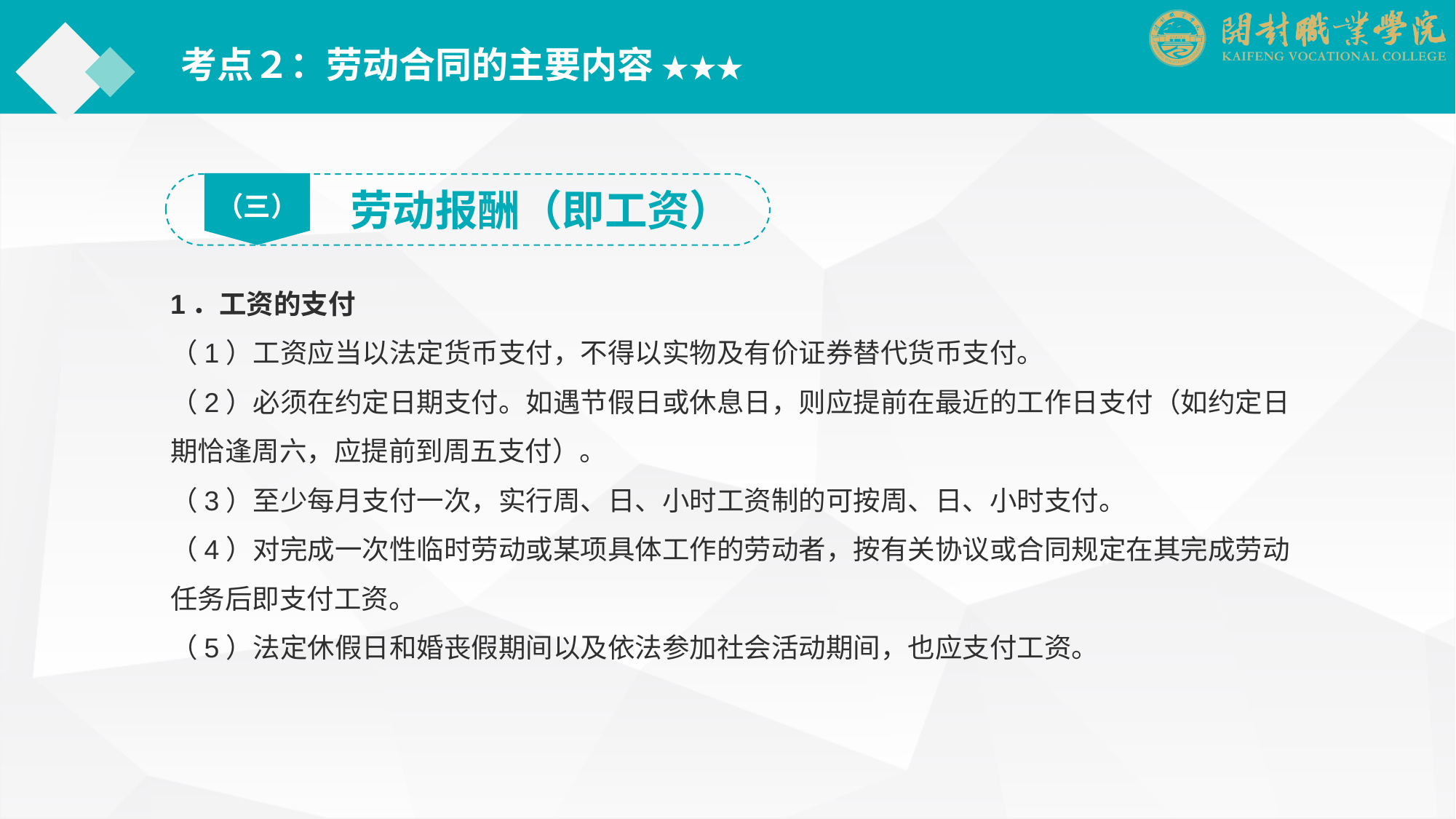

考点２：劳动合同的主要内容 ★★★
（三）

劳动报酬（即工资）
1．工资的支付
（1）工资应当以法定货币支付，不得以实物及有价证券替代货币支付。
（2）必须在约定日期支付。如遇节假日或休息日，则应提前在最近的工作日支付（如约定日期恰逢周六，应提前到周五支付）。
（3）至少每月支付一次，实行周、日、小时工资制的可按周、日、小时支付。
（4）对完成一次性临时劳动或某项具体工作的劳动者，按有关协议或合同规定在其完成劳动任务后即支付工资。
（5）法定休假日和婚丧假期间以及依法参加社会活动期间，也应支付工资。